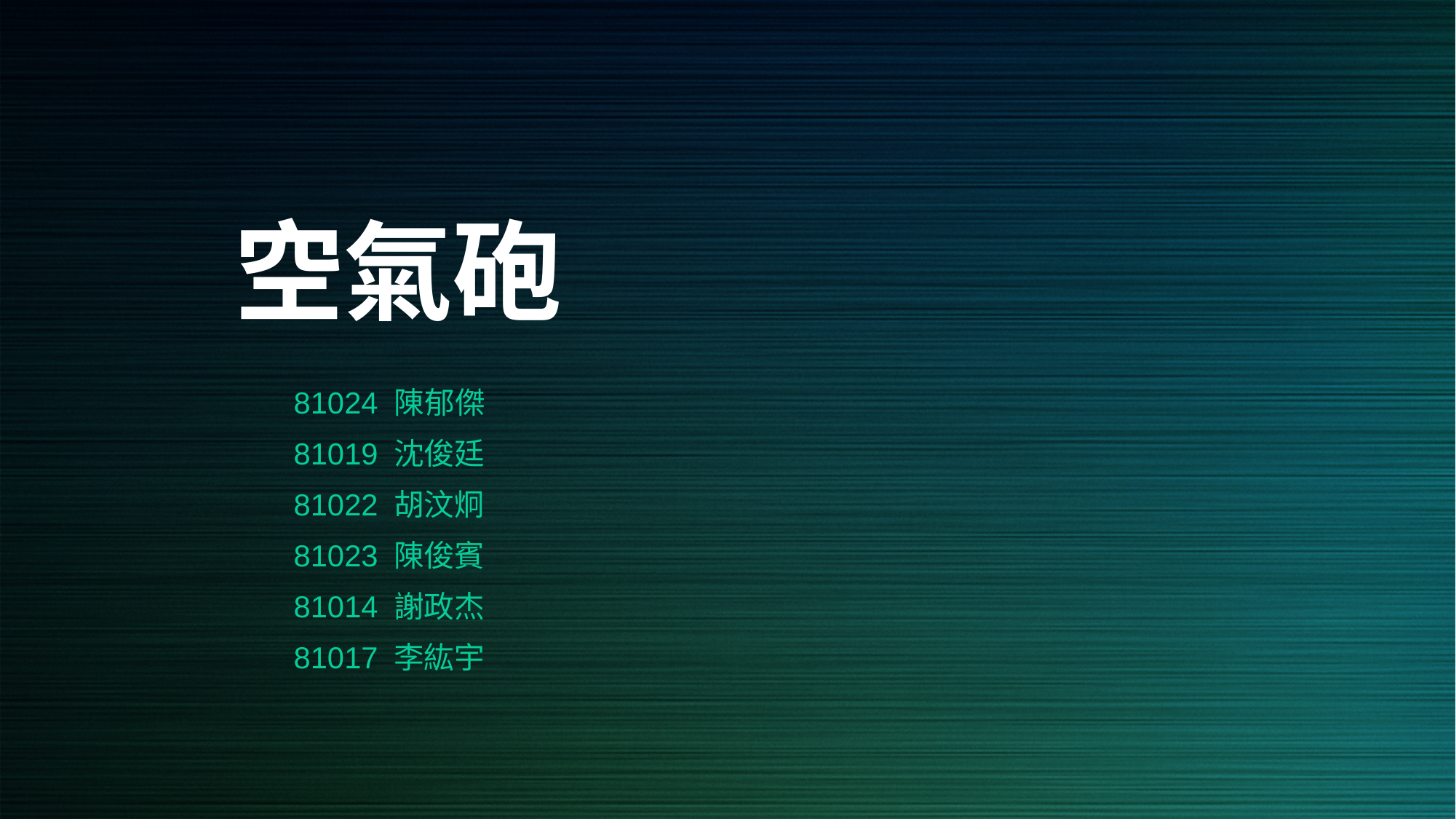

# 空氣砲
81024 陳郁傑
81019 沈俊廷
81022 胡汶炯
81023 陳俊賓
81014 謝政杰
81017 李紘宇